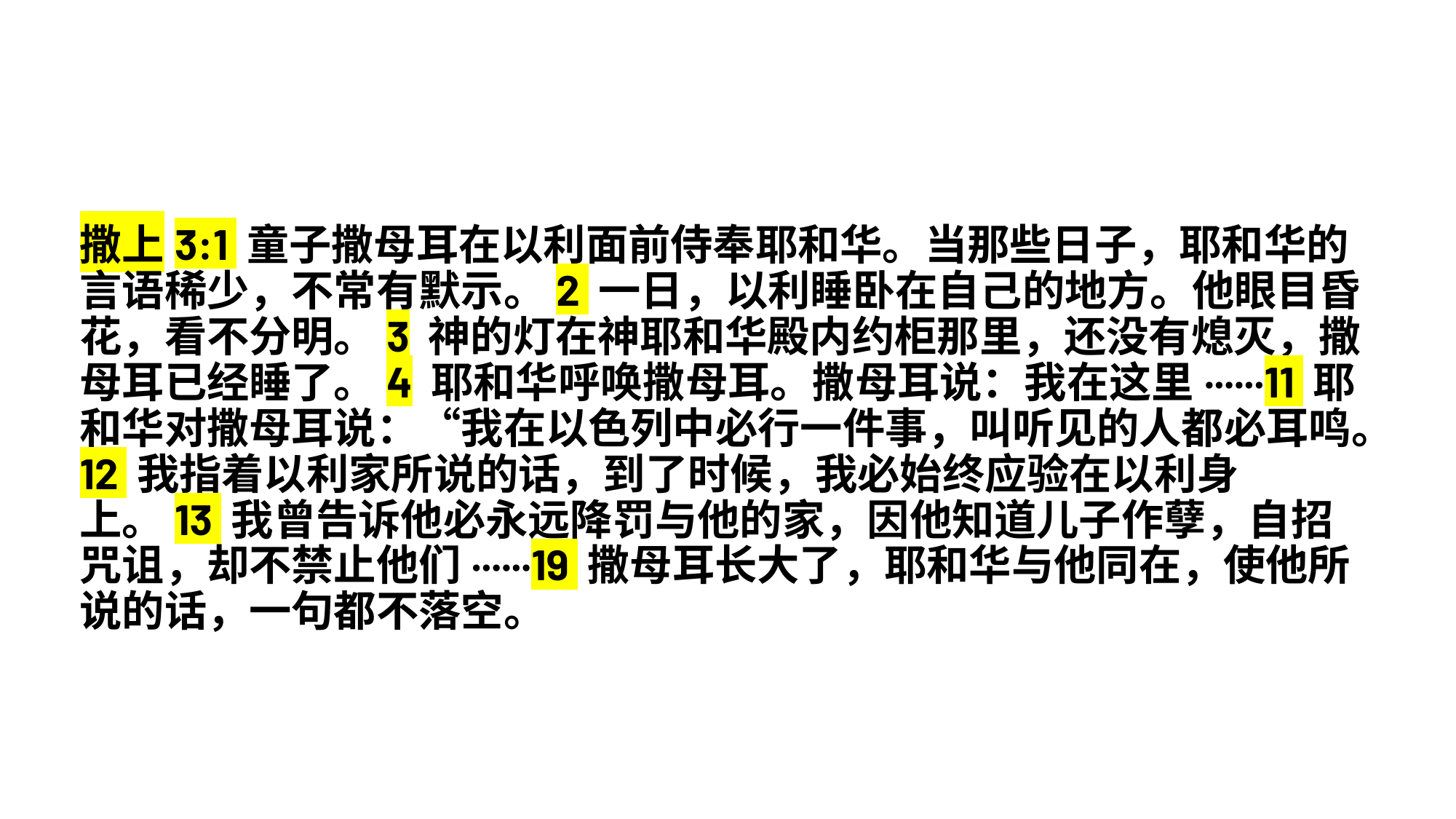

撒上3:1 童子撒母耳在以利面前侍奉耶和华。当那些日子，耶和华的言语稀少，不常有默示。2 一日，以利睡卧在自己的地方。他眼目昏花，看不分明。3 神的灯在神耶和华殿内约柜那里，还没有熄灭，撒母耳已经睡了。4 耶和华呼唤撒母耳。撒母耳说：我在这里······11 耶和华对撒母耳说：“我在以色列中必行一件事，叫听见的人都必耳鸣。12 我指着以利家所说的话，到了时候，我必始终应验在以利身上。13 我曾告诉他必永远降罚与他的家，因他知道儿子作孽，自招咒诅，却不禁止他们······19 撒母耳长大了，耶和华与他同在，使他所说的话，一句都不落空。